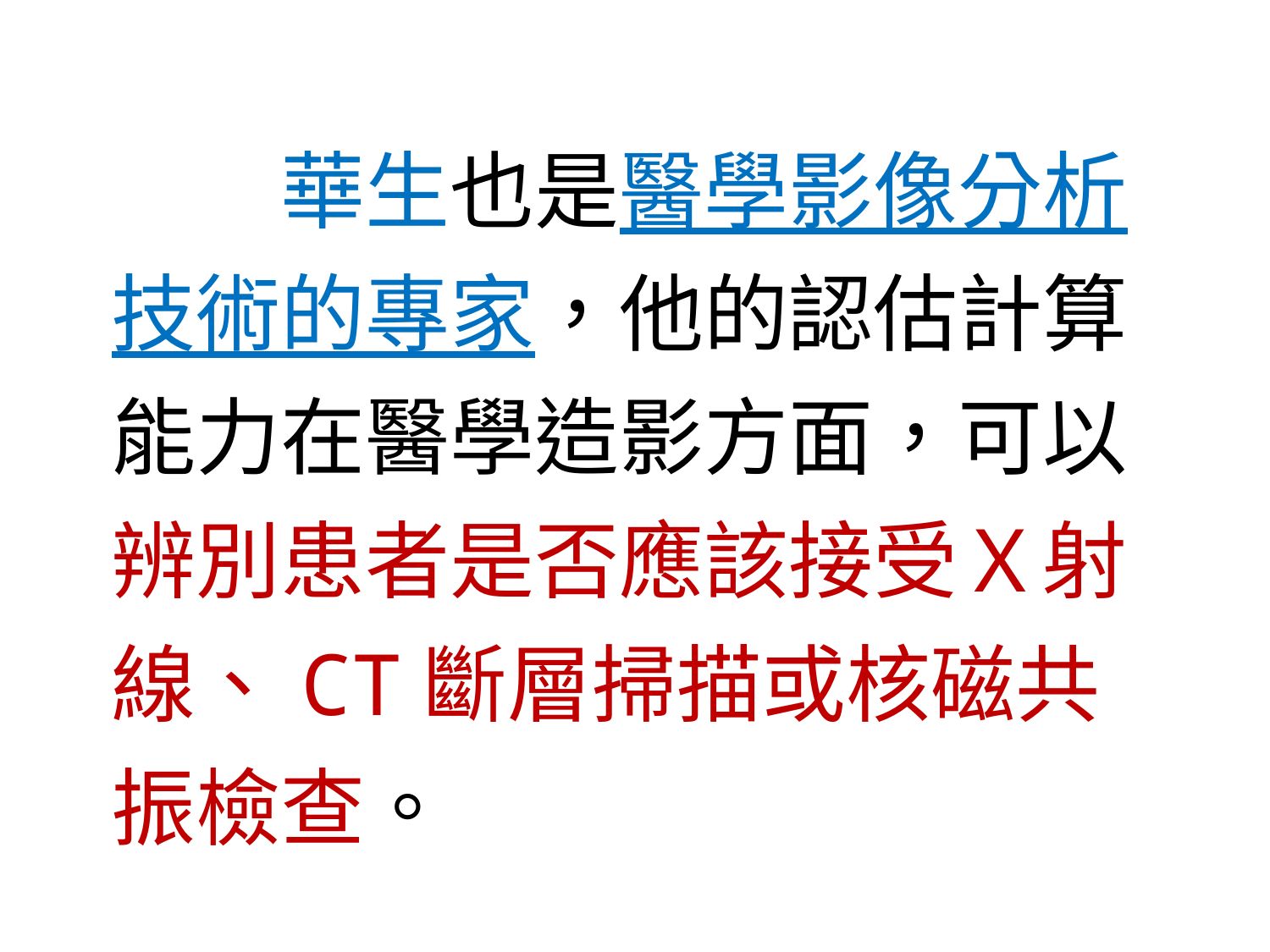

華生也是醫學影像分析技術的專家，他的認估計算能力在醫學造影方面，可以辨別患者是否應該接受Ｘ射線、CT斷層掃描或核磁共振檢查。